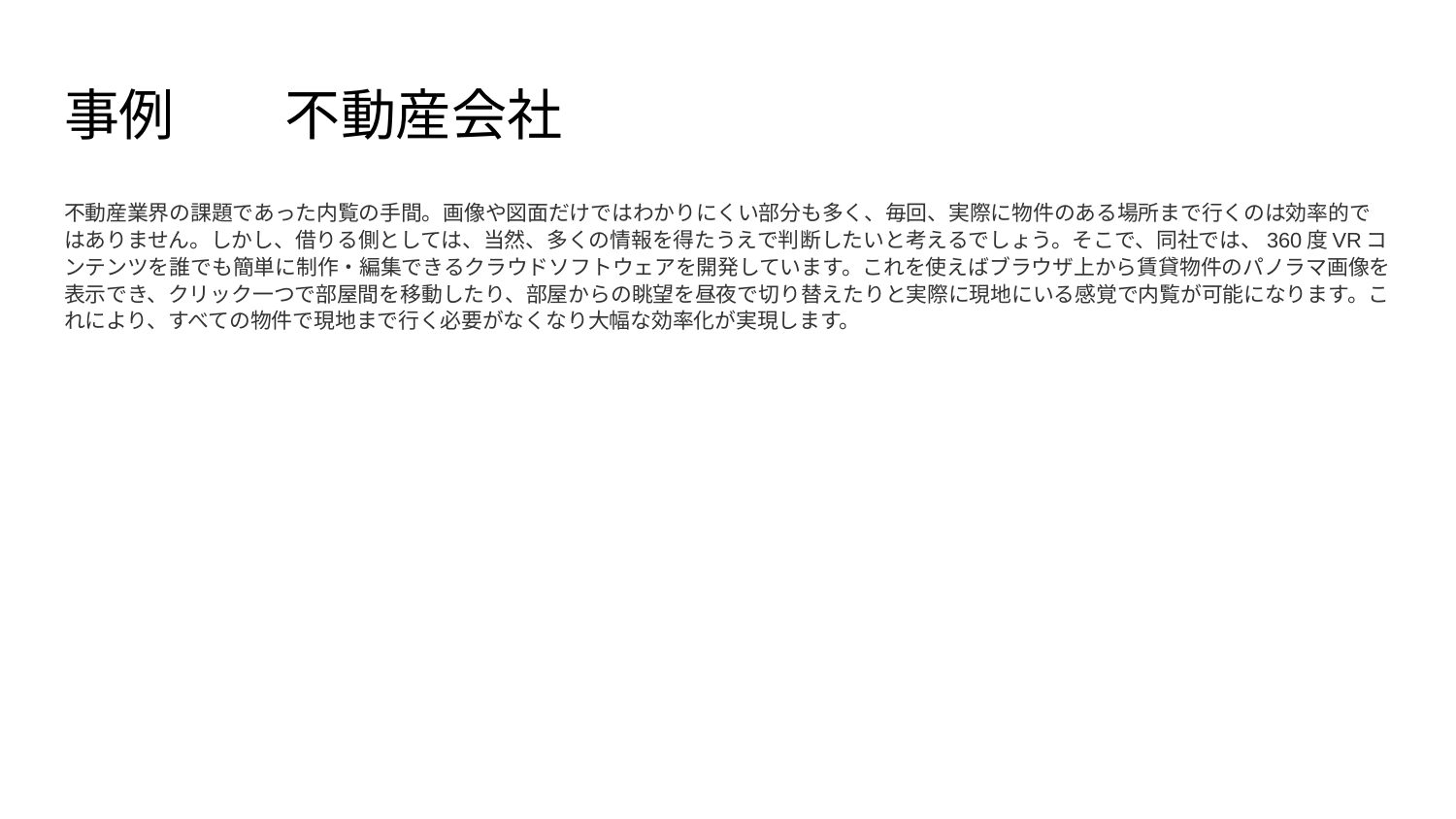

# 事例　　不動産会社
不動産業界の課題であった内覧の手間。画像や図面だけではわかりにくい部分も多く、毎回、実際に物件のある場所まで行くのは効率的ではありません。しかし、借りる側としては、当然、多くの情報を得たうえで判断したいと考えるでしょう。そこで、同社では、360度VRコンテンツを誰でも簡単に制作・編集できるクラウドソフトウェアを開発しています。これを使えばブラウザ上から賃貸物件のパノラマ画像を表示でき、クリック一つで部屋間を移動したり、部屋からの眺望を昼夜で切り替えたりと実際に現地にいる感覚で内覧が可能になります。これにより、すべての物件で現地まで行く必要がなくなり大幅な効率化が実現します。